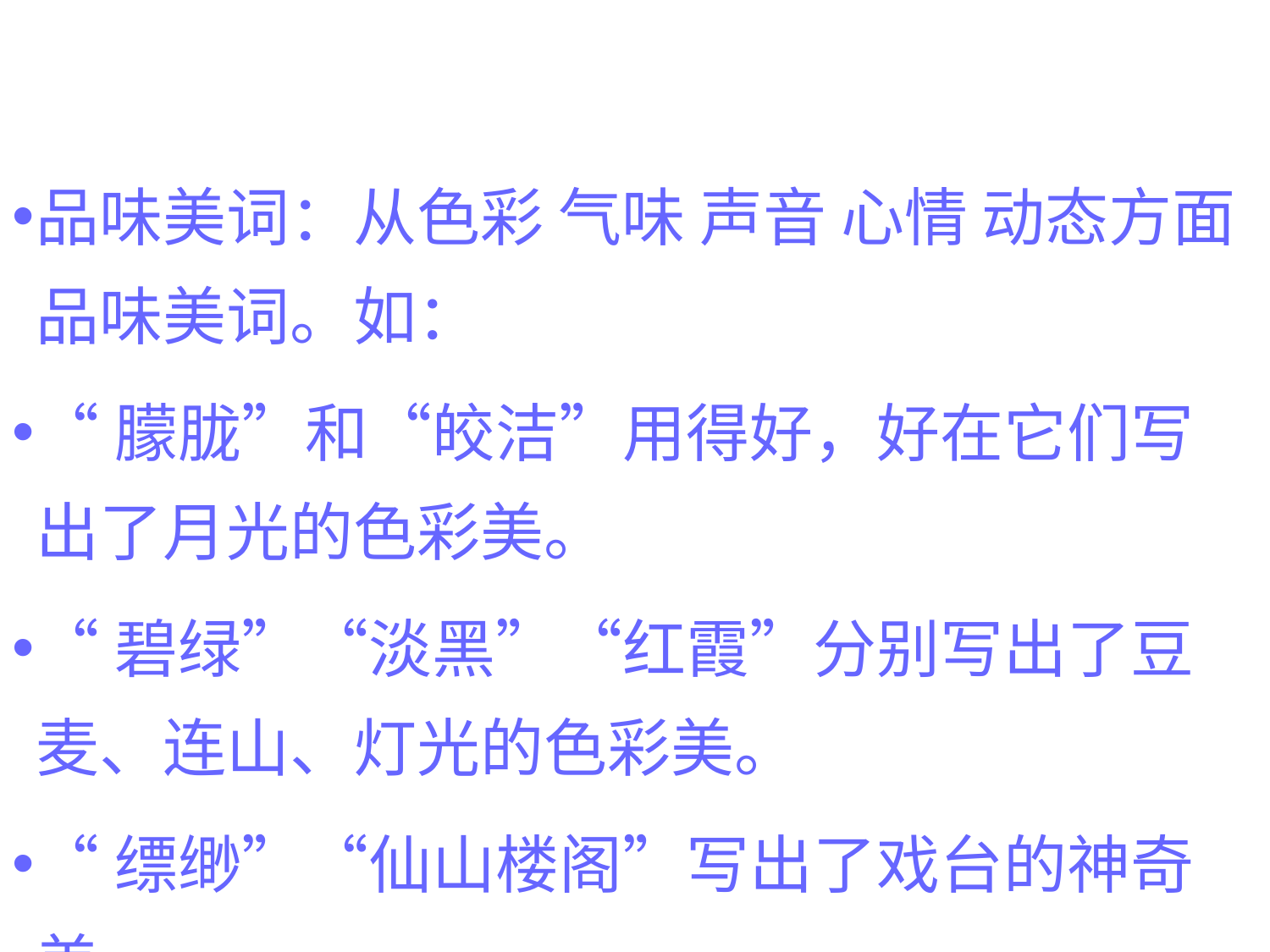

品味美词：从色彩 气味 声音 心情 动态方面品味美词。如：
“朦胧”和“皎洁”用得好，好在它们写出了月光的色彩美。
“碧绿”“淡黑”“红霞”分别写出了豆麦、连山、灯光的色彩美。
“缥缈”“仙山楼阁”写出了戏台的神奇美。
“清香”写出了豆麦和水草的气味美